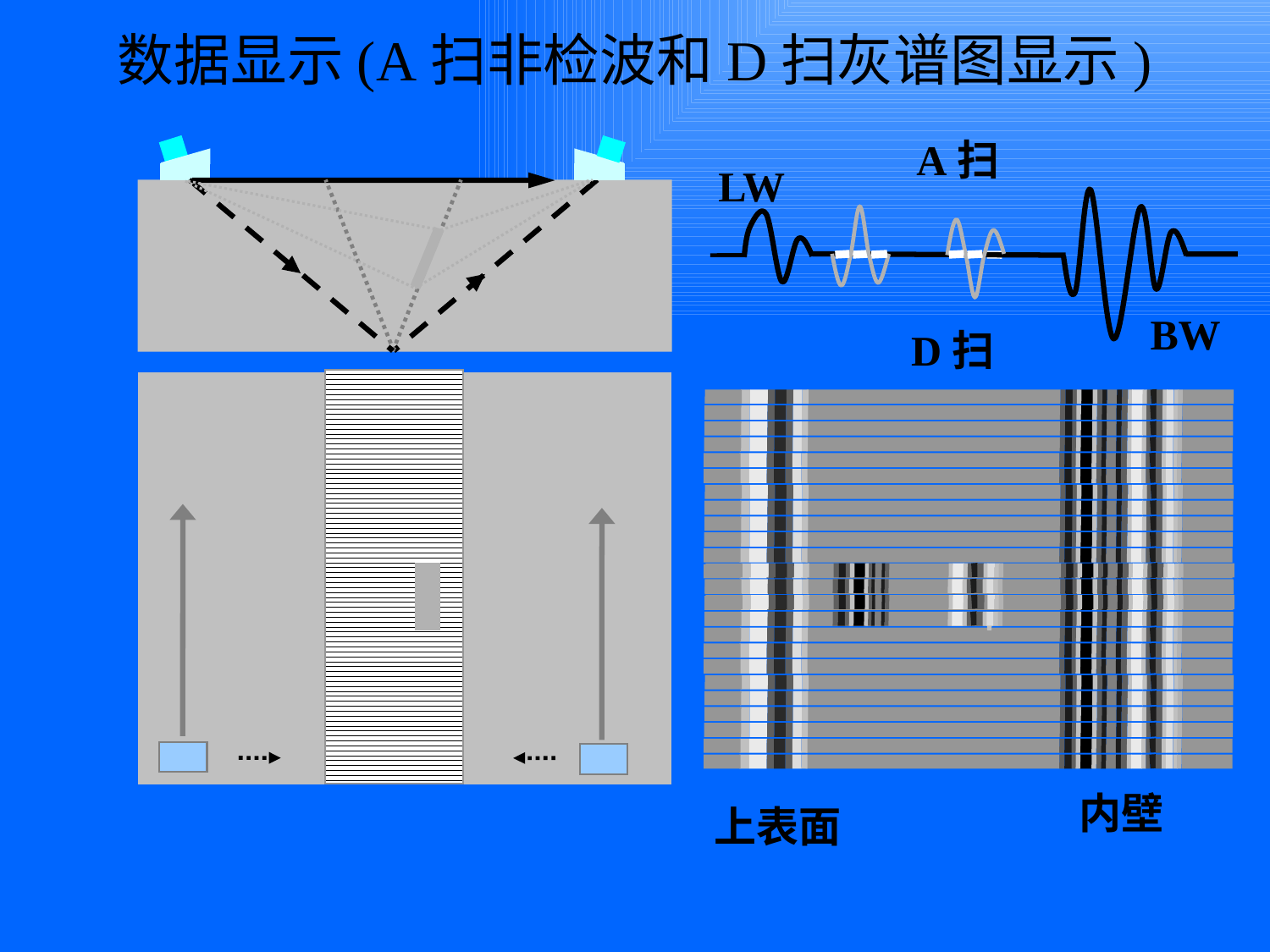

数据显示(A扫非检波和D扫灰谱图显示)

A扫

LW

BW

D扫

内壁
上表面